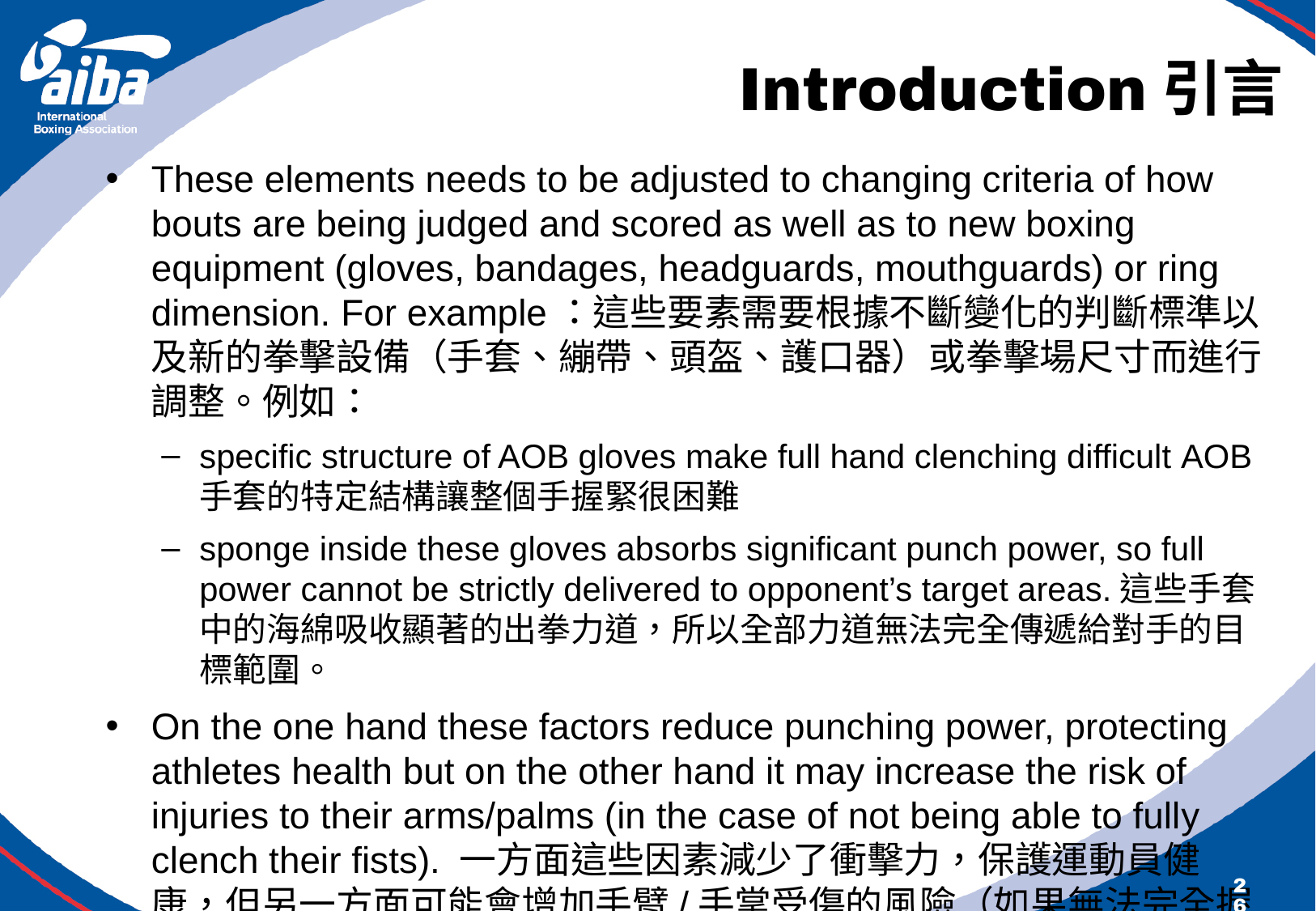

# Introduction引言
These elements needs to be adjusted to changing criteria of how bouts are being judged and scored as well as to new boxing equipment (gloves, bandages, headguards, mouthguards) or ring dimension. For example：這些要素需要根據不斷變化的判斷標準以及新的拳擊設備（手套、繃帶、頭盔、護口器）或拳擊場尺寸而進行調整。例如：
specific structure of AOB gloves make full hand clenching difficult AOB手套的特定結構讓整個手握緊很困難
sponge inside these gloves absorbs significant punch power, so full power cannot be strictly delivered to opponent’s target areas.這些手套中的海綿吸收顯著的出拳力道，所以全部力道無法完全傳遞給對手的目標範圍。
On the one hand these factors reduce punching power, protecting athletes health but on the other hand it may increase the risk of injuries to their arms/palms (in the case of not being able to fully clench their fists). 一方面這些因素減少了衝擊力，保護運動員健康，但另一方面可能會增加手臂/手掌受傷的風險（如果無法完全握緊拳頭）。
268